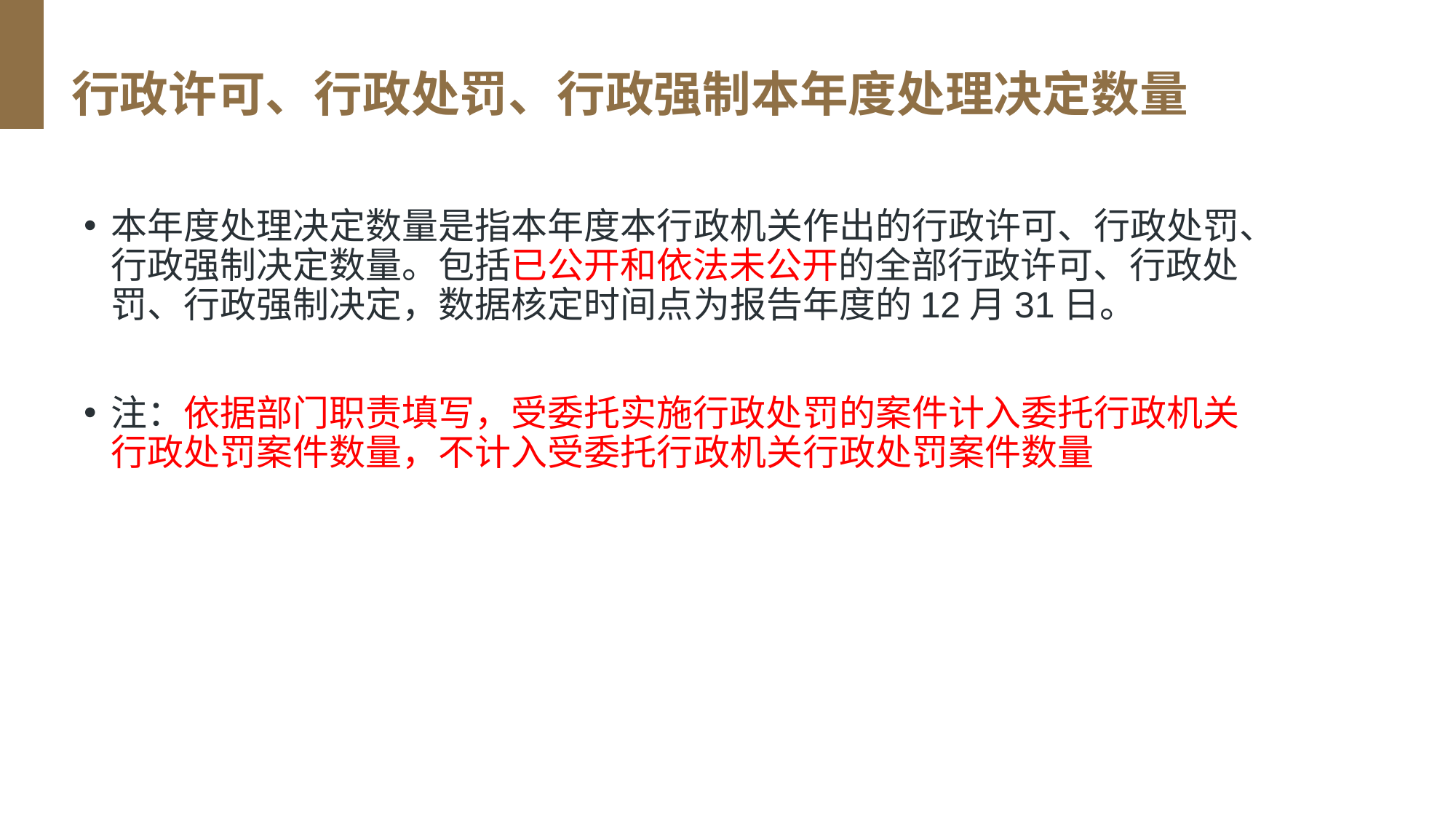

# 行政许可、行政处罚、行政强制本年度处理决定数量
本年度处理决定数量是指本年度本行政机关作出的行政许可、行政处罚、行政强制决定数量。包括已公开和依法未公开的全部行政许可、行政处罚、行政强制决定，数据核定时间点为报告年度的12月31日。

注：依据部门职责填写，受委托实施行政处罚的案件计入委托行政机关行政处罚案件数量，不计入受委托行政机关行政处罚案件数量